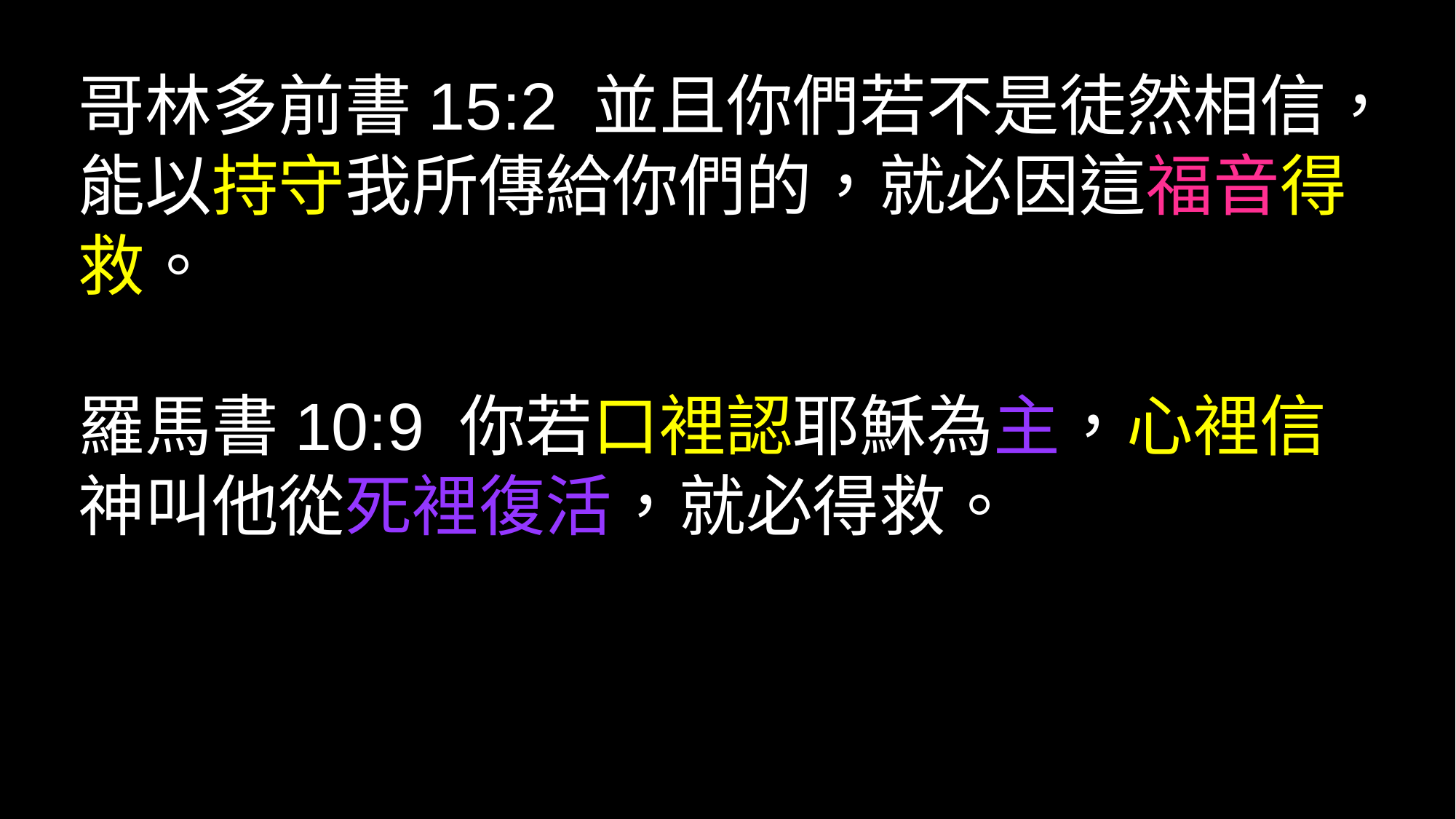

哥林多前書15:2 並且你們若不是徒然相信，能以持守我所傳給你們的，就必因這福音得救。

羅馬書10:9 你若口裡認耶穌為主，心裡信神叫他從死裡復活，就必得救。